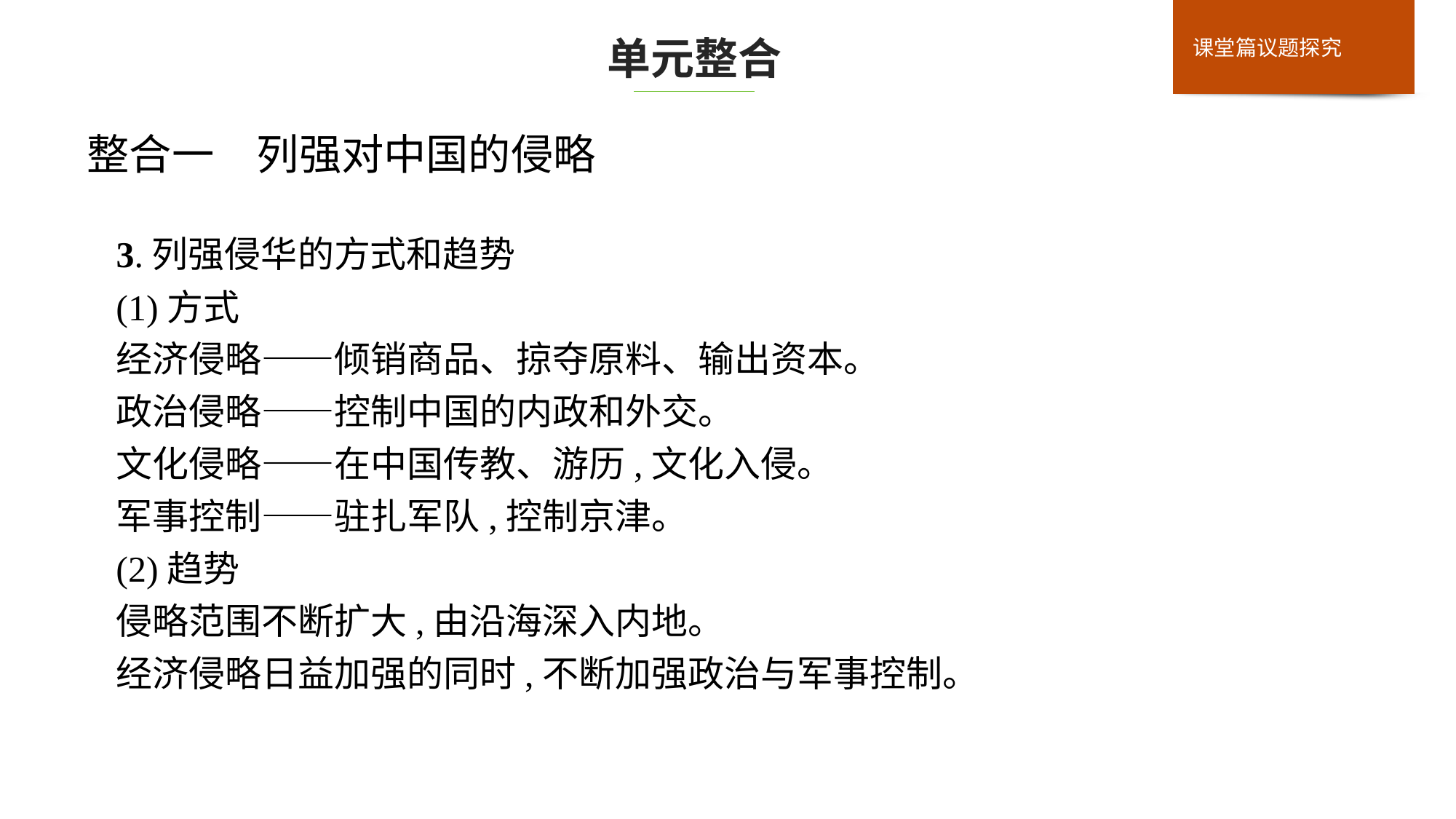

单元整合
整合一　列强对中国的侵略
3.列强侵华的方式和趋势
(1)方式
经济侵略——倾销商品、掠夺原料、输出资本。
政治侵略——控制中国的内政和外交。
文化侵略——在中国传教、游历,文化入侵。
军事控制——驻扎军队,控制京津。
(2)趋势
侵略范围不断扩大,由沿海深入内地。
经济侵略日益加强的同时,不断加强政治与军事控制。